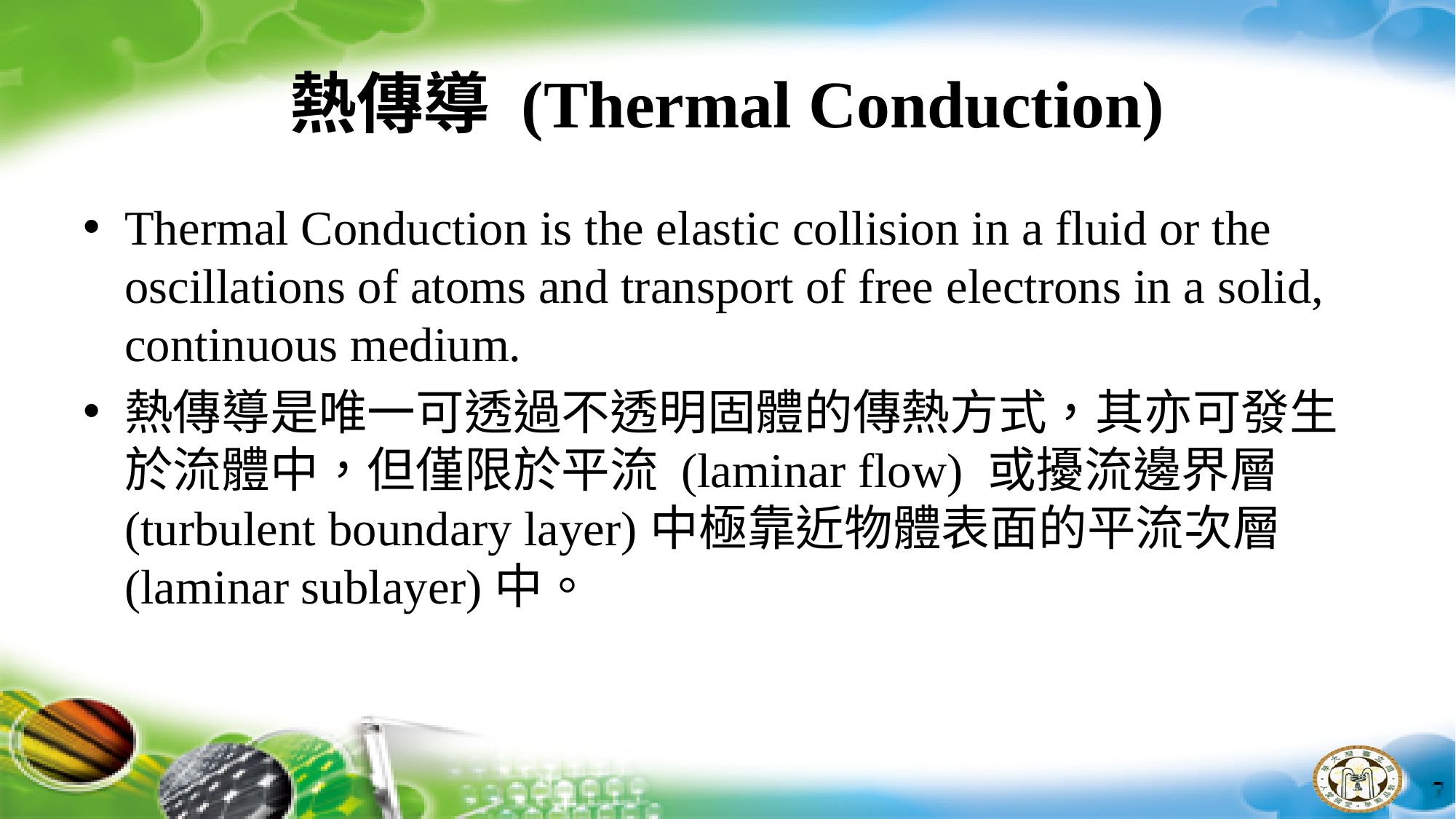

# 熱傳導 (Thermal Conduction)
Thermal Conduction is the elastic collision in a fluid or the oscillations of atoms and transport of free electrons in a solid, continuous medium.
熱傳導是唯一可透過不透明固體的傳熱方式，其亦可發生於流體中，但僅限於平流 (laminar flow) 或擾流邊界層 (turbulent boundary layer)中極靠近物體表面的平流次層 (laminar sublayer)中。